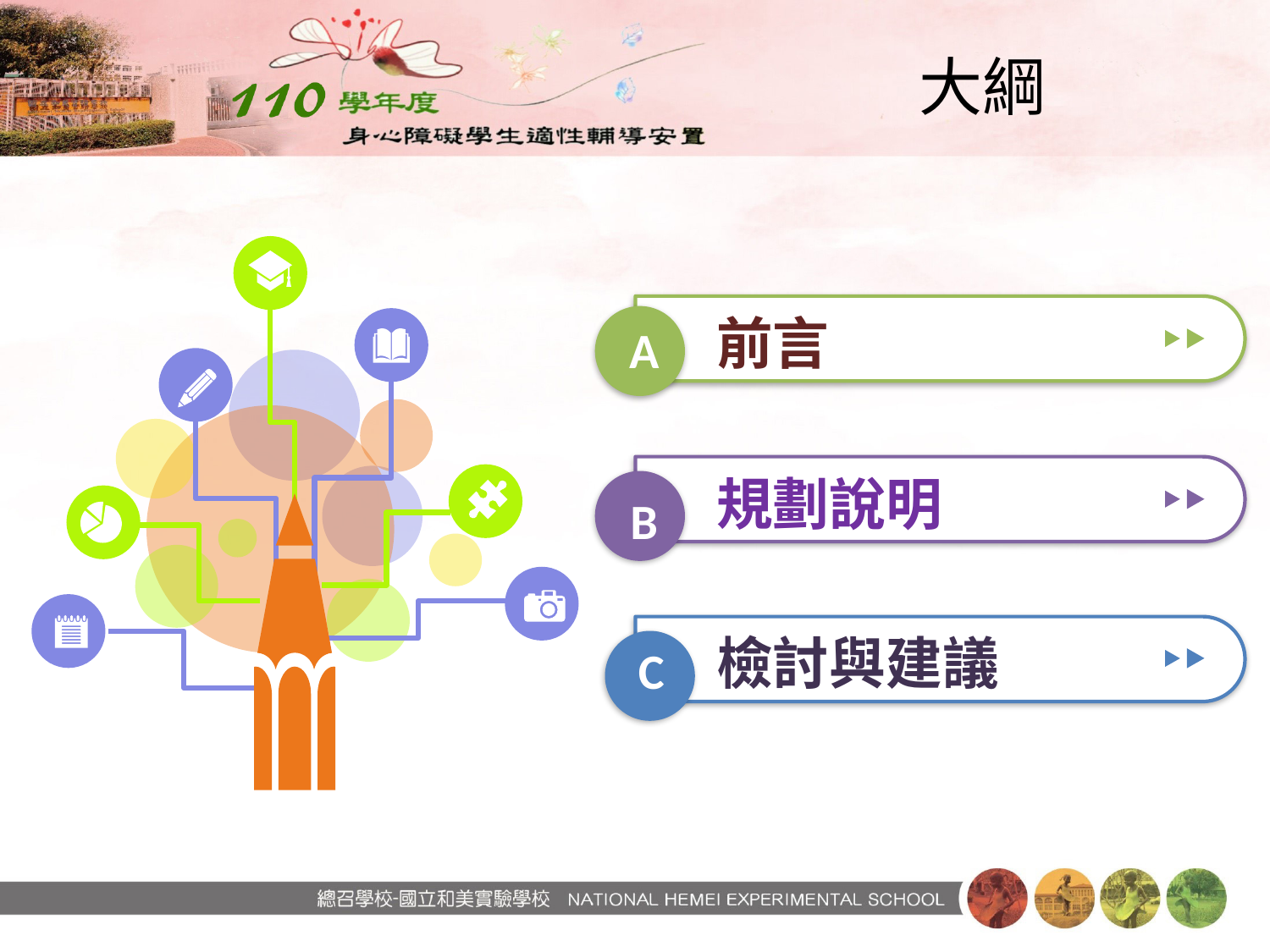

# 大綱

前言

A

規劃說明

B

檢討與建議

C

D